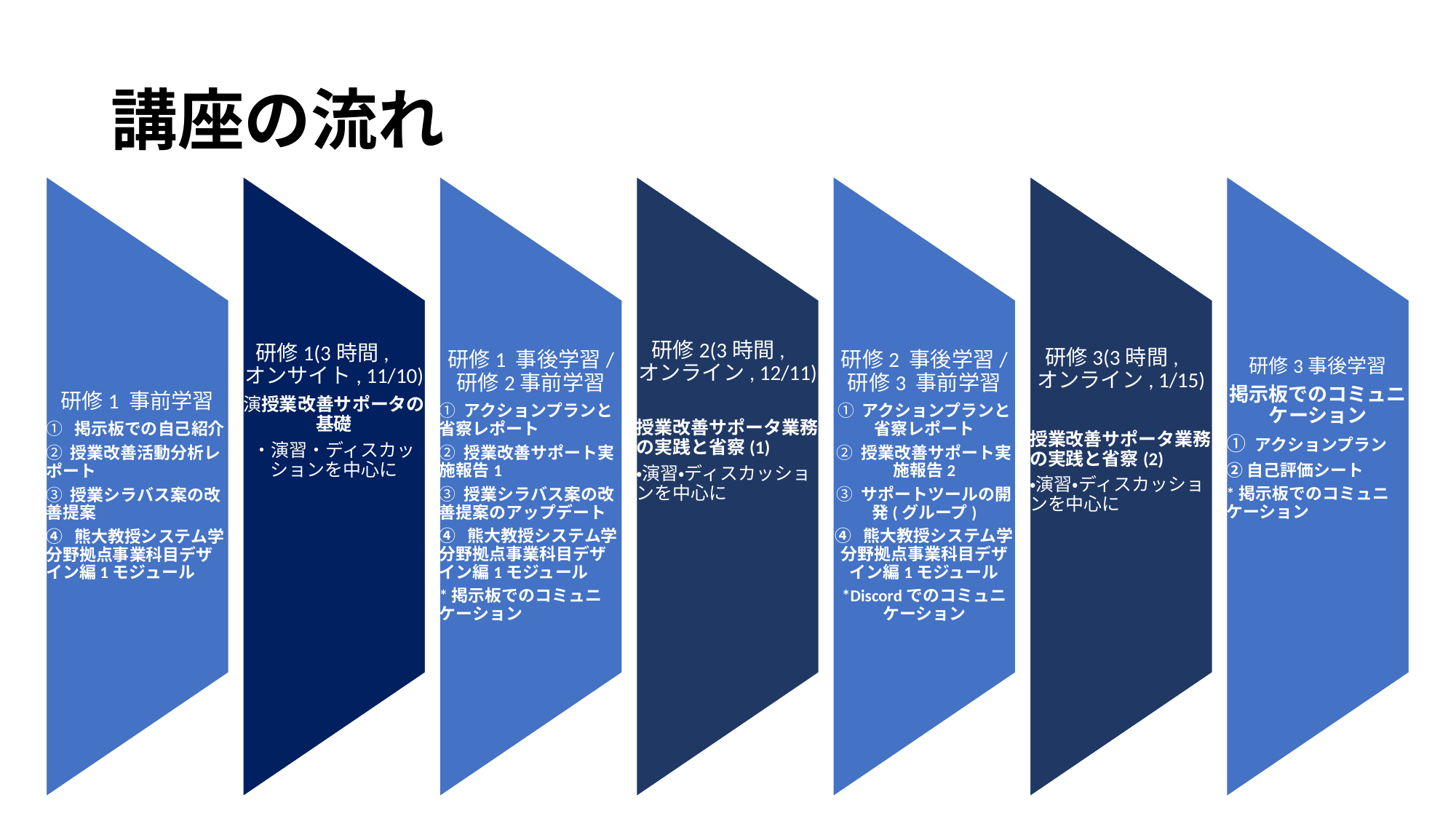

# 講座の流れ
研修1 事前学習
①  掲示板での自己紹介
② 授業改善活動分析レポート
③ 授業シラバス案の改善提案
④  熊大教授システム学分野拠点事業科目デザイン編1モジュール
研修1(3時間,      オンサイト, 11/10)
演授業改善サポータの基礎
・演習・ディスカッションを中心に

研修1 事後学習/ 研修2事前学習
① アクションプランと省察レポート
② 授業改善サポート実施報告1
③ 授業シラバス案の改善提案のアップデート
④  熊大教授システム学分野拠点事業科目デザイン編1モジュール
*掲示板でのコミュニケーション
研修2(3時間,     オンライン, 12/11)

授業改善サポータ業務の実践と省察(1)
・演習・ディスカッションを中心に

研修2 事後学習/ 研修3 事前学習
① アクションプランと省察レポート
② 授業改善サポート実施報告2
③ サポートツールの開発(グループ)
④  熊大教授システム学分野拠点事業科目デザイン編1モジュール
*Discordでのコミュニケーション
研修3(3時間,     オンライン, 1/15)

授業改善サポータ業務の実践と省察(2)
・演習・ディスカッションを中心に

研修3事後学習
掲示板でのコミュニケーション
① アクションプラン
②自己評価シート
*掲示板でのコミュニケーション